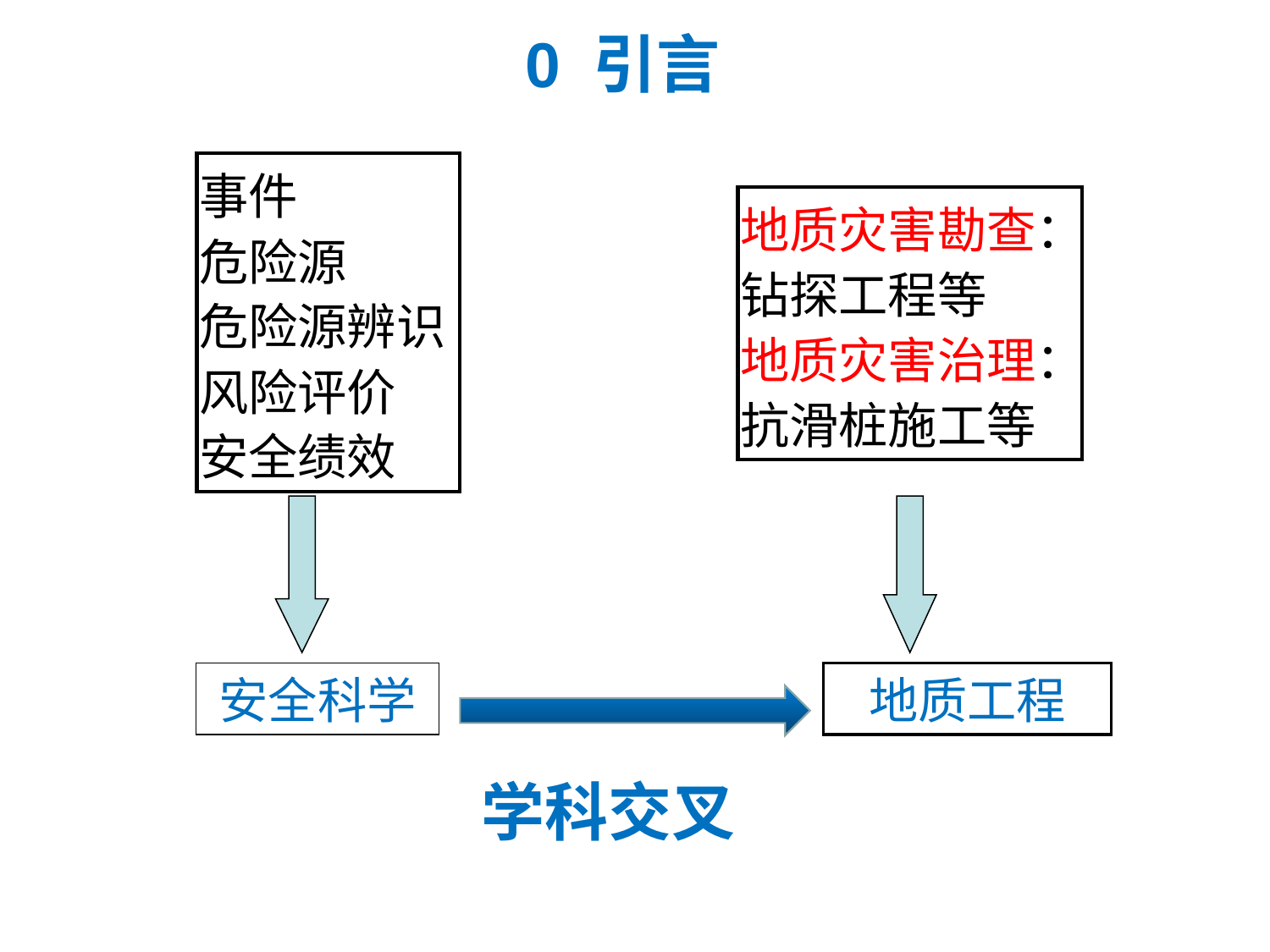

0 引言
事件
危险源
危险源辨识
风险评价
安全绩效
地质灾害勘查：
钻探工程等
地质灾害治理：
抗滑桩施工等

安全科学
地质工程

学科交叉